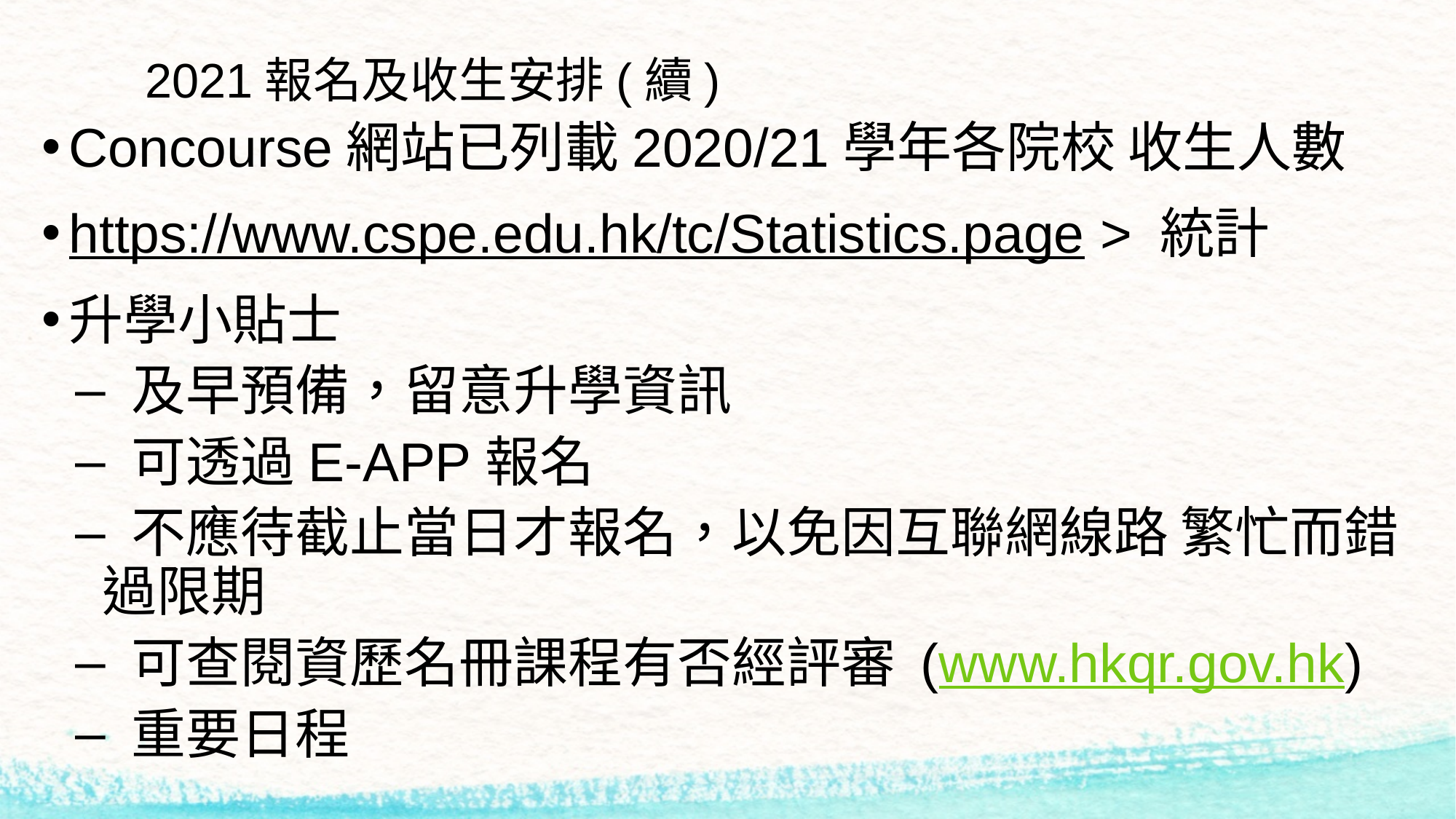

# 2021報名及收生安排(續)
Concourse網站已列載2020/21學年各院校 收生人數
https://www.cspe.edu.hk/tc/Statistics.page > 統計
升學小貼士
 及早預備，留意升學資訊
 可透過E-APP報名
 不應待截止當日才報名，以免因互聯網線路 繁忙而錯過限期
 可查閱資歷名冊課程有否經評審 (www.hkqr.gov.hk)
 重要日程